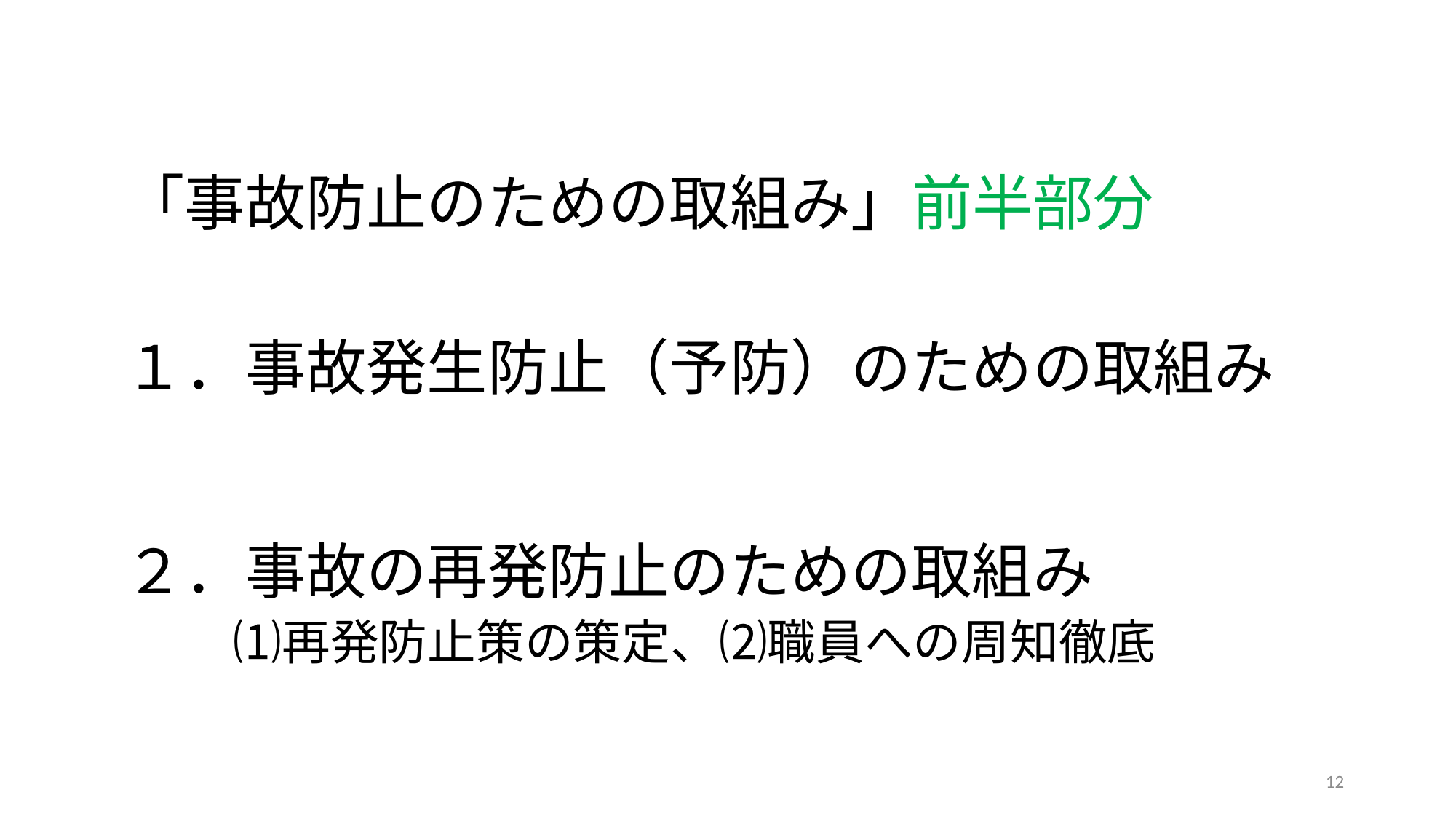

「事故防止のための取組み」前半部分

１．事故発生防止（予防）のための取組み

２．事故の再発防止のための取組み
　　⑴再発防止策の策定、⑵職員への周知徹底
12